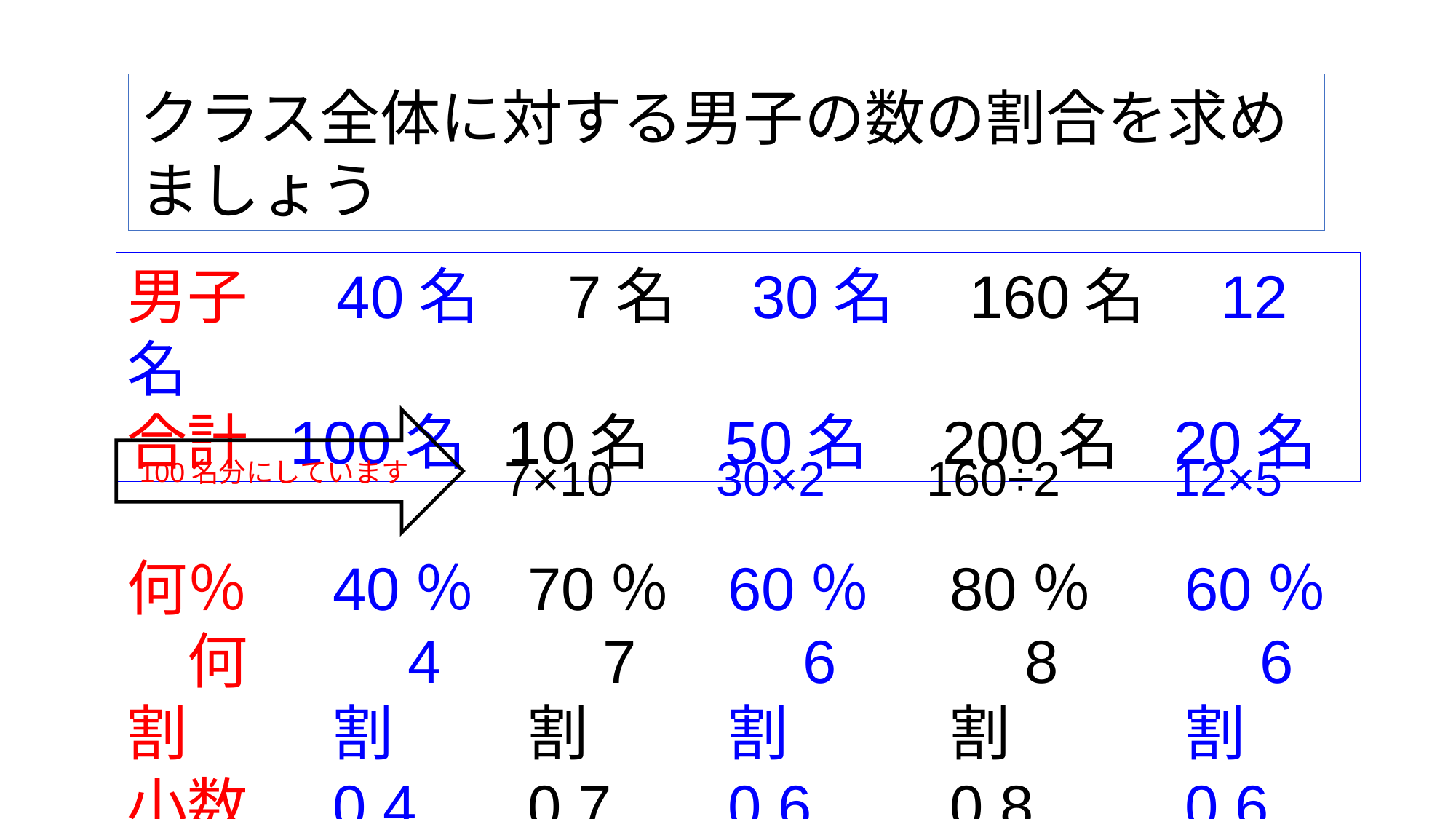

クラス全体に対する男子の数の割合を求めましょう
男子 　40名 　7名　30名　160名　12名
合計  100名  10名　50名　200名   20名
100名分にしています
7×10
30×2
160÷2
12×5
何％　何割　小数
40％　4割　0.4
70％　7割　0.7
60％　6割　0.6
80％　8割　0.8
60％　6割　0.6